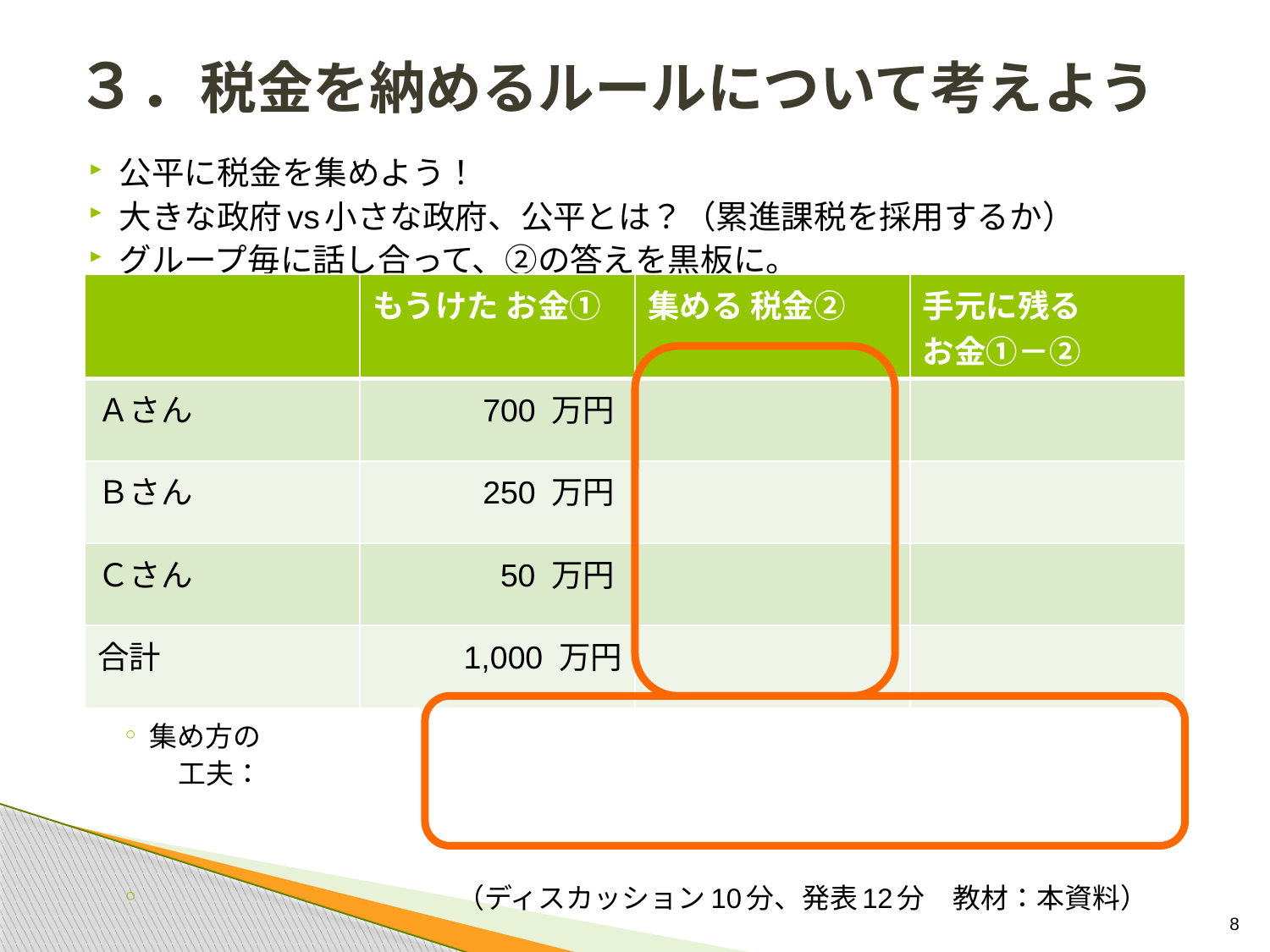

# ３．税金を納めるルールについて考えよう
公平に税金を集めよう！
大きな政府vs小さな政府、公平とは？（累進課税を採用するか）
グループ毎に話し合って、②の答えを黒板に。

集め方の
　　工夫：

　　　　　　　　　　　（ディスカッション10分、発表12分　教材：本資料）

|  | もうけた お金① | 集める 税金② | 手元に残る お金①－② |
| --- | --- | --- | --- |
| Ａさん | 700 万円 |  |  |
| Ｂさん | 250 万円 |  |  |
| Ｃさん | 50 万円 |  |  |
| 合計 | 1,000 万円 |  |  |

8